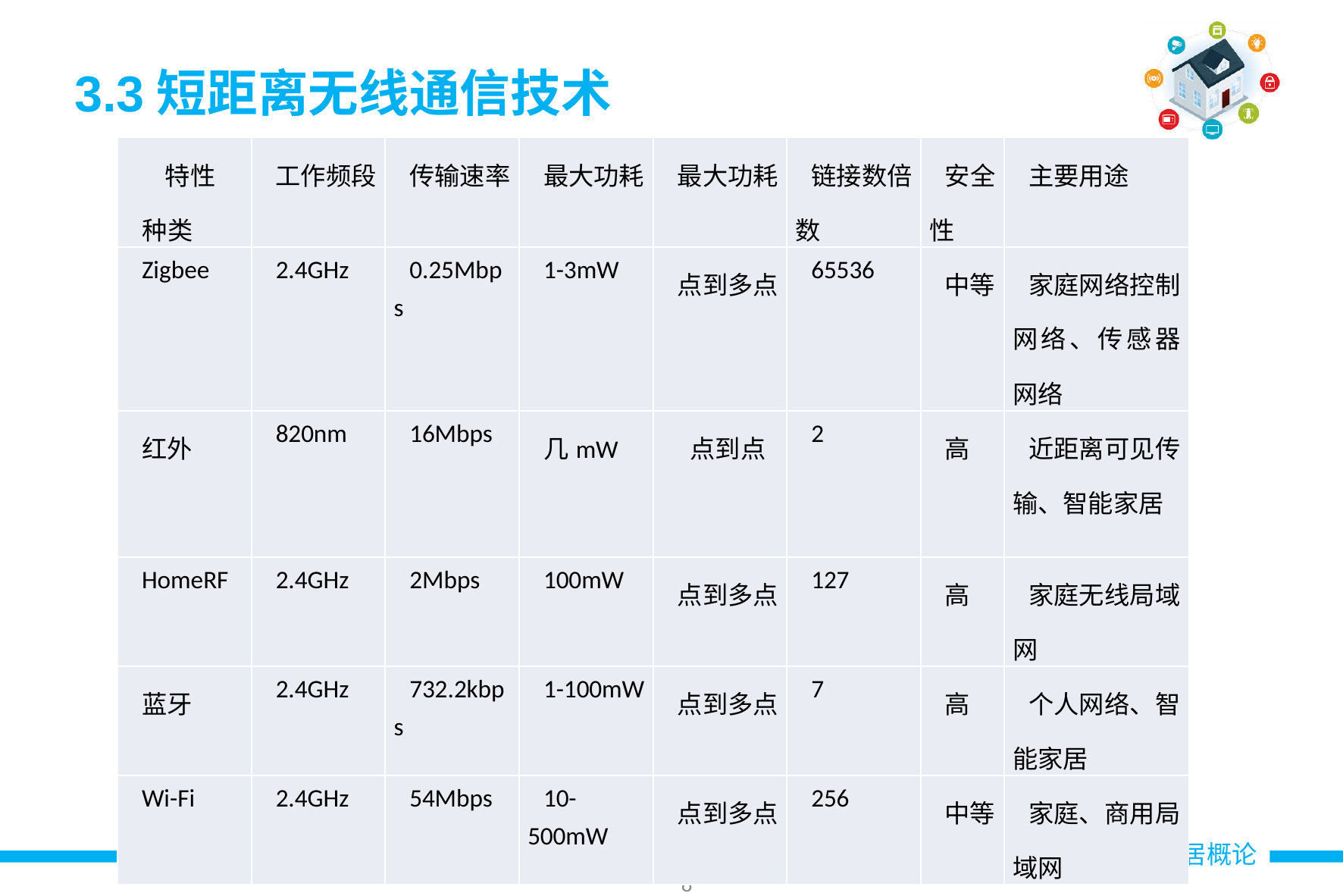

# 3.3短距离无线通信技术
| 特性 种类 | 工作频段 | 传输速率 | 最大功耗 | 最大功耗 | 链接数倍数 | 安全性 | 主要用途 |
| --- | --- | --- | --- | --- | --- | --- | --- |
| Zigbee | 2.4GHz | 0.25Mbps | 1-3mW | 点到多点 | 65536 | 中等 | 家庭网络控制网络、传感器网络 |
| 红外 | 820nm | 16Mbps | 几mW | 点到点 | 2 | 高 | 近距离可见传输、智能家居 |
| HomeRF | 2.4GHz | 2Mbps | 100mW | 点到多点 | 127 | 高 | 家庭无线局域网 |
| 蓝牙 | 2.4GHz | 732.2kbps | 1-100mW | 点到多点 | 7 | 高 | 个人网络、智能家居 |
| Wi-Fi | 2.4GHz | 54Mbps | 10-500mW | 点到多点 | 256 | 中等 | 家庭、商用局域网 |
8